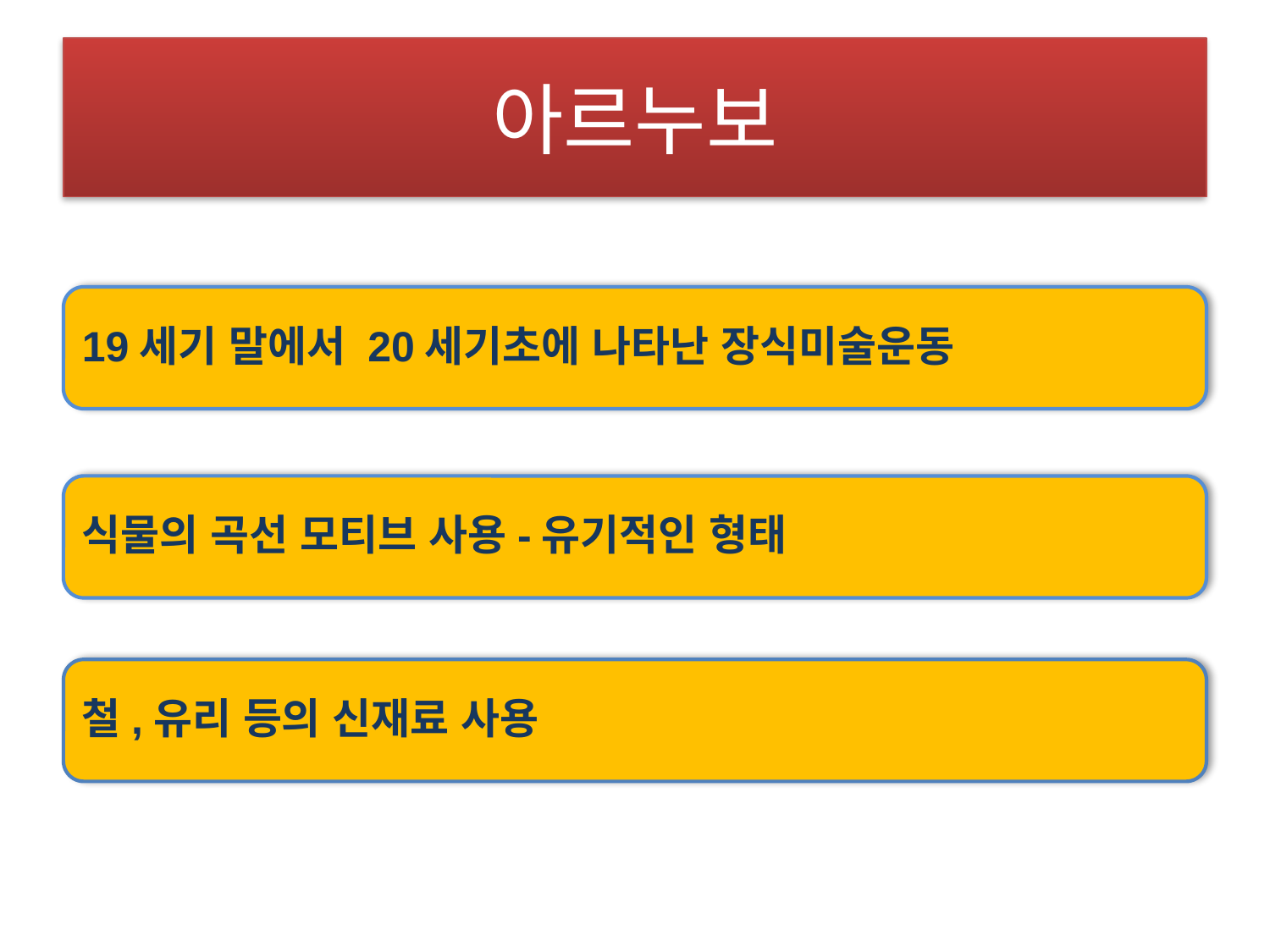

# 아르누보
19세기 말에서 20세기초에 나타난 장식미술운동

식물의 곡선 모티브 사용-유기적인 형태

철,유리 등의 신재료 사용